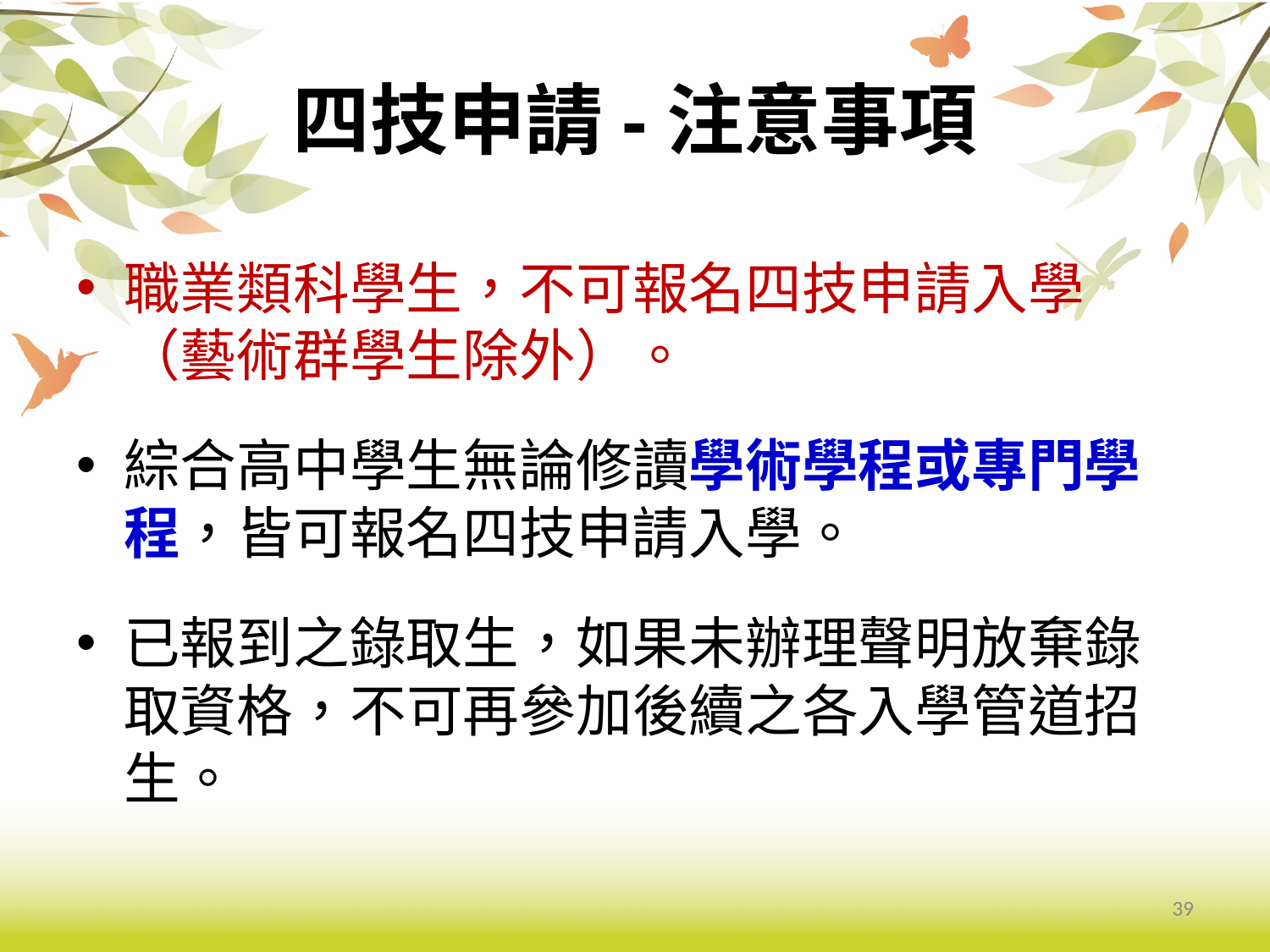

# 四技申請-注意事項
職業類科學生，不可報名四技申請入學（藝術群學生除外）。
綜合高中學生無論修讀學術學程或專門學程，皆可報名四技申請入學。
已報到之錄取生，如果未辦理聲明放棄錄取資格，不可再參加後續之各入學管道招生。
39